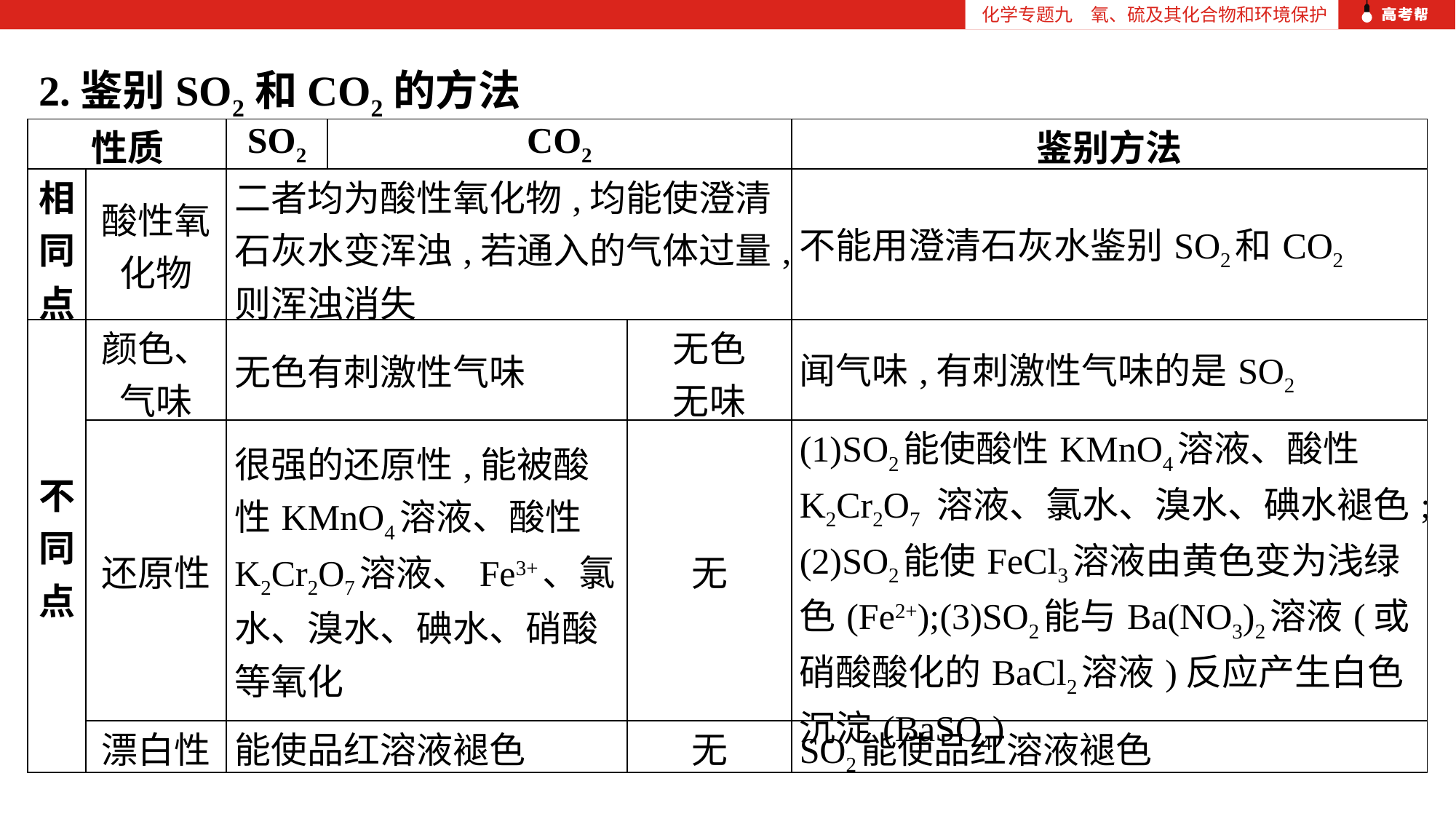

化学专题九　氧、硫及其化合物和环境保护

2.鉴别SO2和CO2的方法
| 性质 |  | SO2 | CO2 |  | 鉴别方法 |
| --- | --- | --- | --- | --- | --- |
| 相 同 点 | 酸性氧 化物 | 二者均为酸性氧化物,均能使澄清石灰水变浑浊,若通入的气体过量,则浑浊消失 |  |  | 不能用澄清石灰水鉴别SO2和CO2 |
| 不 同 点 | 颜色、 气味 | 无色有刺激性气味 |  | 无色 无味 | 闻气味,有刺激性气味的是SO2 |
|  | 还原性 | 很强的还原性,能被酸性KMnO4溶液、酸性K2Cr2O7溶液、Fe3+、氯水、溴水、碘水、硝酸等氧化 |  | 无 | (1)SO2能使酸性KMnO4溶液、酸性K2Cr2O7 溶液、氯水、溴水、碘水褪色;(2)SO2能使FeCl3溶液由黄色变为浅绿色(Fe2+);(3)SO2能与Ba(NO3)2溶液(或硝酸酸化的BaCl2溶液)反应产生白色沉淀(BaSO4) |
|  | 漂白性 | 能使品红溶液褪色 |  | 无 | SO2能使品红溶液褪色 |